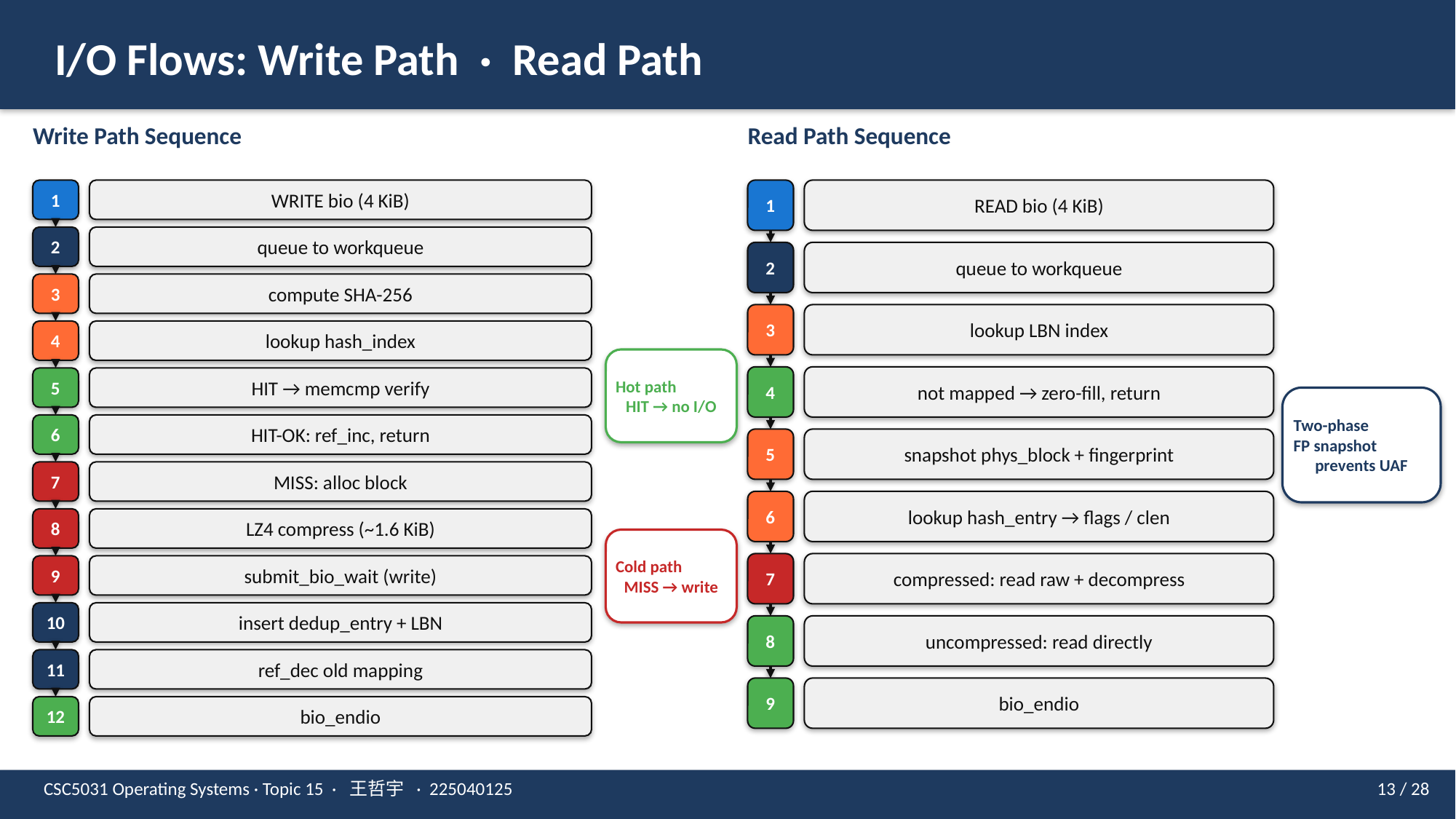

I/O Flows: Write Path  ·  Read Path
Write Path Sequence
Read Path Sequence
1
WRITE bio (4 KiB)
1
READ bio (4 KiB)
2
queue to workqueue
2
queue to workqueue
3
compute SHA-256
3
lookup LBN index
4
lookup hash_index
Hot path
HIT → no I/O
4
not mapped → zero-fill, return
5
HIT → memcmp verify
Two-phase
FP snapshot
prevents UAF
6
HIT-OK: ref_inc, return
5
snapshot phys_block + fingerprint
7
MISS: alloc block
6
lookup hash_entry → flags / clen
8
LZ4 compress (~1.6 KiB)
Cold path
MISS → write
7
compressed: read raw + decompress
9
submit_bio_wait (write)
10
insert dedup_entry + LBN
8
uncompressed: read directly
11
ref_dec old mapping
9
bio_endio
12
bio_endio

CSC5031 Operating Systems · Topic 15  ·  王哲宇  ·  225040125
13 / 28